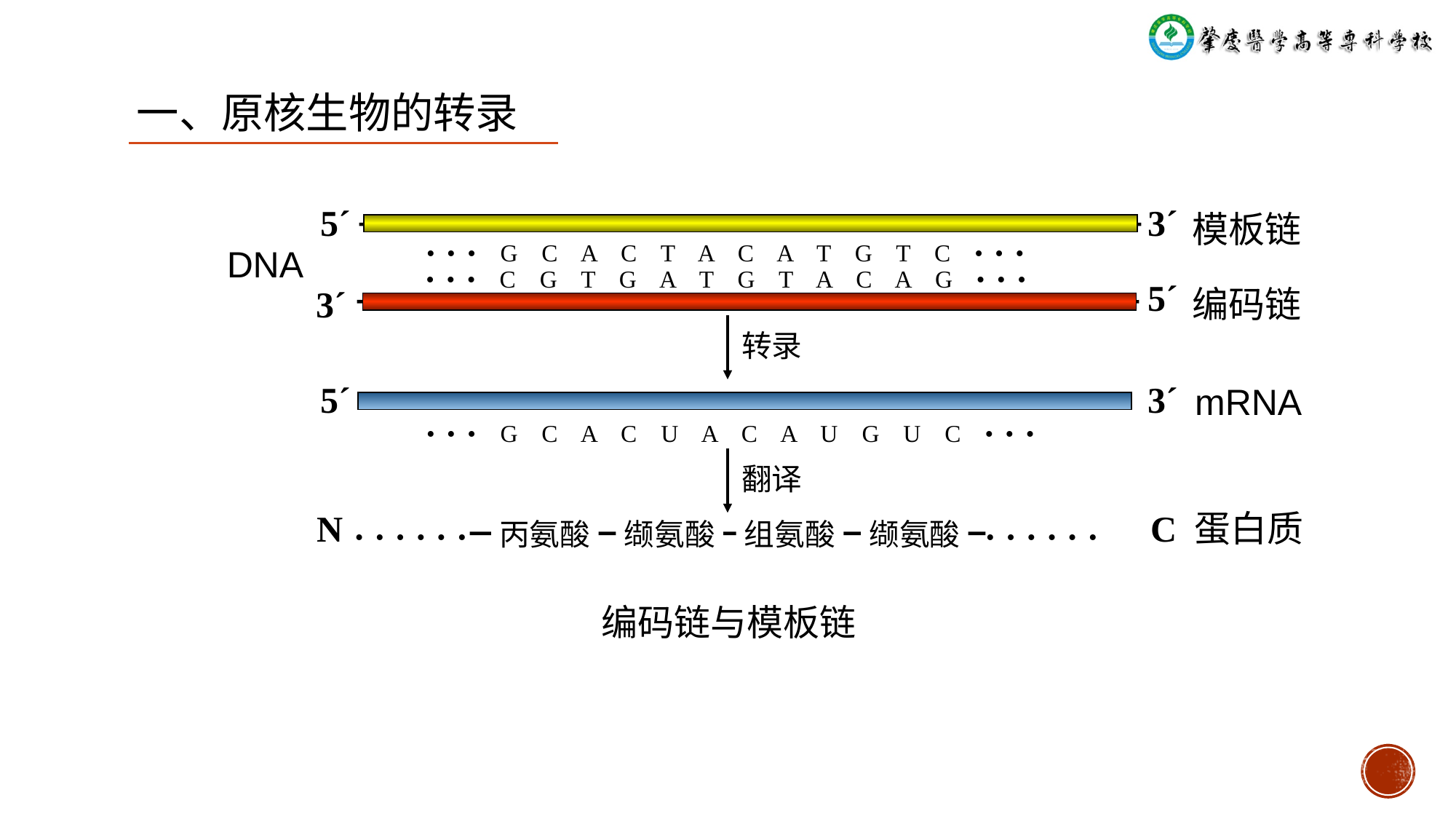

一、原核生物的转录
模板链
5´
3´

•  •  •    G    C    A    C    T    A    C    A    T    G    T    C    •  •  •
DNA
•  •  •    C    G    T    G    A    T    G    T    A    C    A    G    •  •  •
编码链
5´
3´

转录
5´
3´
mRNA

•  •  •    G    C    A    C    U    A    C    A    U    G    U    C    •  •  •
翻译
N
C
蛋白质
丙氨酸
缬氨酸
组氨酸
缬氨酸
•  •  •  •  •  •
•  •  •  •  •  •

编码链与模板链